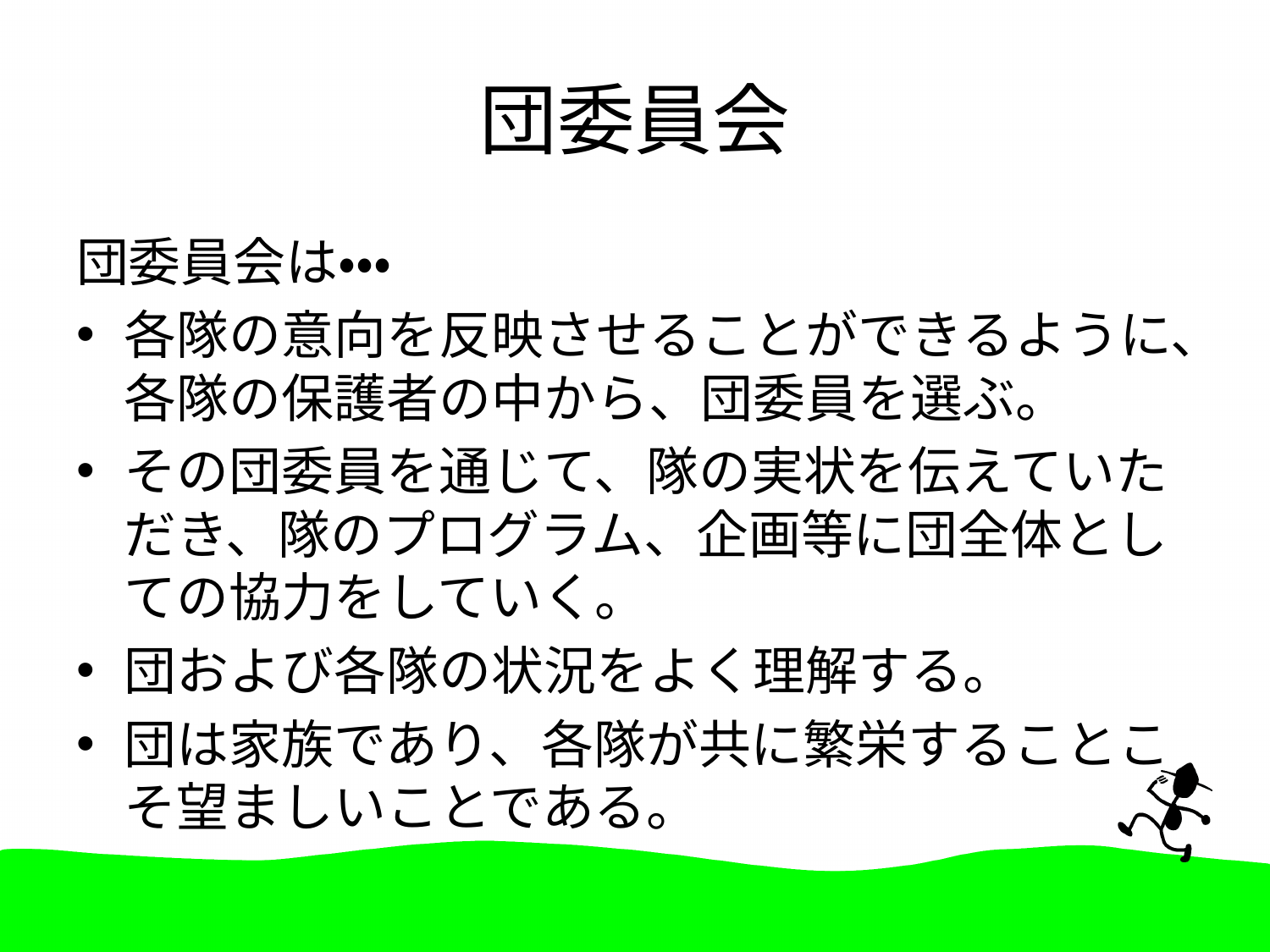

# 団委員会
団委員会は・・・
各隊の意向を反映させることができるように、各隊の保護者の中から、団委員を選ぶ。
その団委員を通じて、隊の実状を伝えていただき、隊のプログラム、企画等に団全体としての協力をしていく。
団および各隊の状況をよく理解する。
団は家族であり、各隊が共に繁栄することこそ望ましいことである。